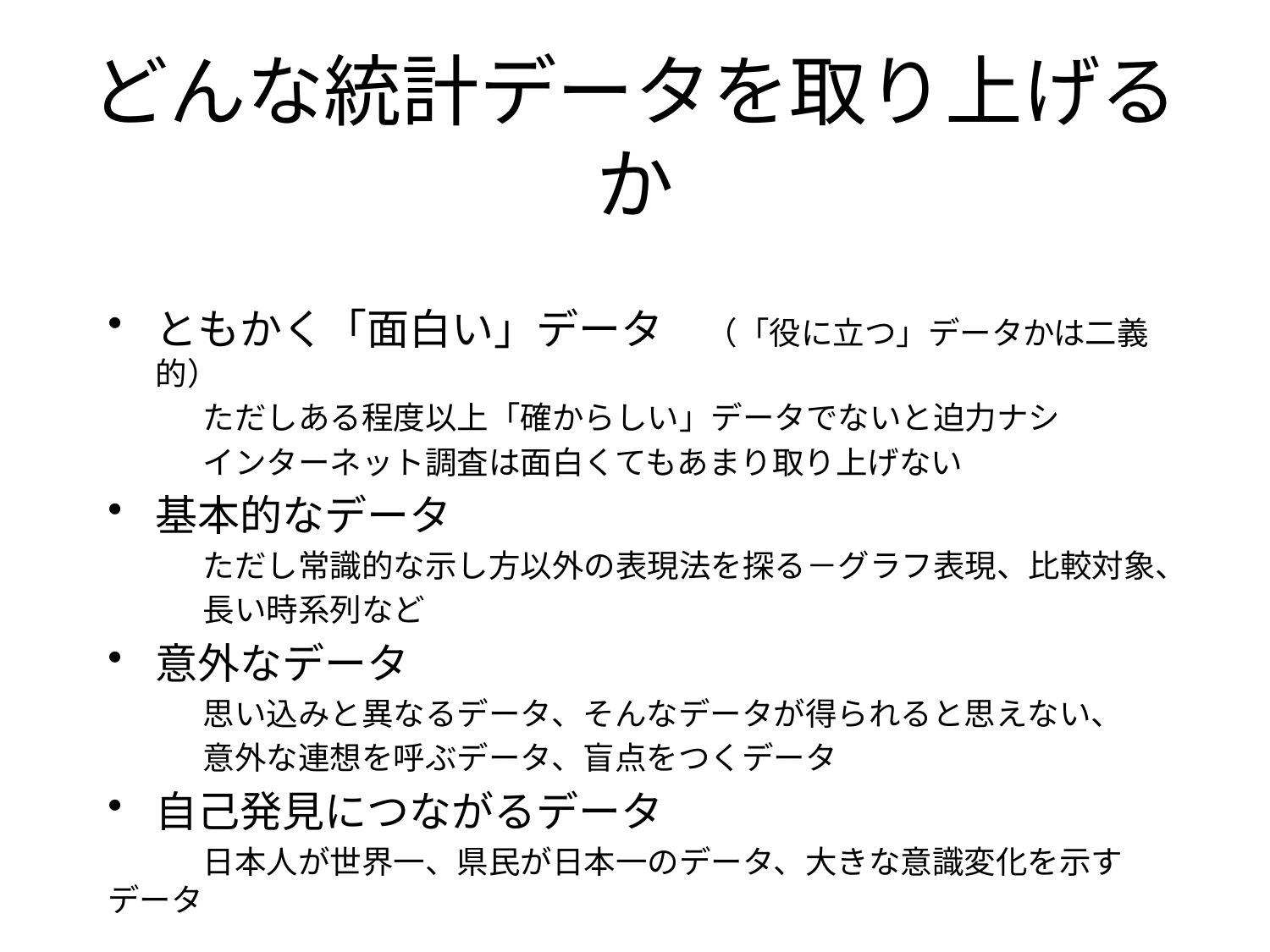

# どんな統計データを取り上げるか
ともかく「面白い」データ　（「役に立つ」データかは二義的）
　　　ただしある程度以上「確からしい」データでないと迫力ナシ
　　　インターネット調査は面白くてもあまり取り上げない
基本的なデータ
　　　ただし常識的な示し方以外の表現法を探る－グラフ表現、比較対象、
　　　長い時系列など
意外なデータ
　　　思い込みと異なるデータ、そんなデータが得られると思えない、
　　　意外な連想を呼ぶデータ、盲点をつくデータ
自己発見につながるデータ
　　　日本人が世界一、県民が日本一のデータ、大きな意識変化を示すデータ